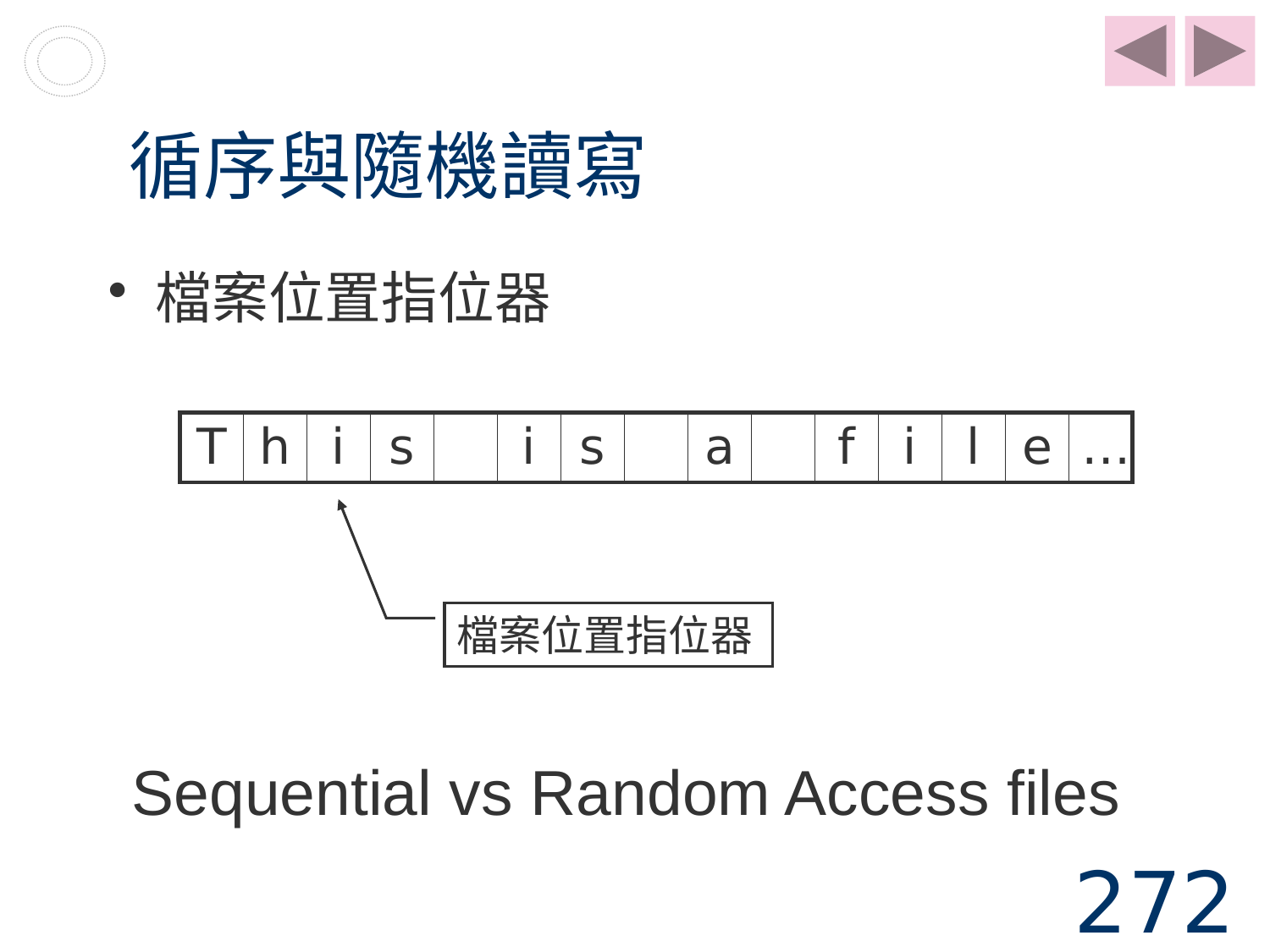

# 循序與隨機讀寫
檔案位置指位器
| T | h | i | s |  | i | s |  | a |  | f | i | l | e | … |
| --- | --- | --- | --- | --- | --- | --- | --- | --- | --- | --- | --- | --- | --- | --- |
檔案位置指位器
Sequential vs Random Access files
272